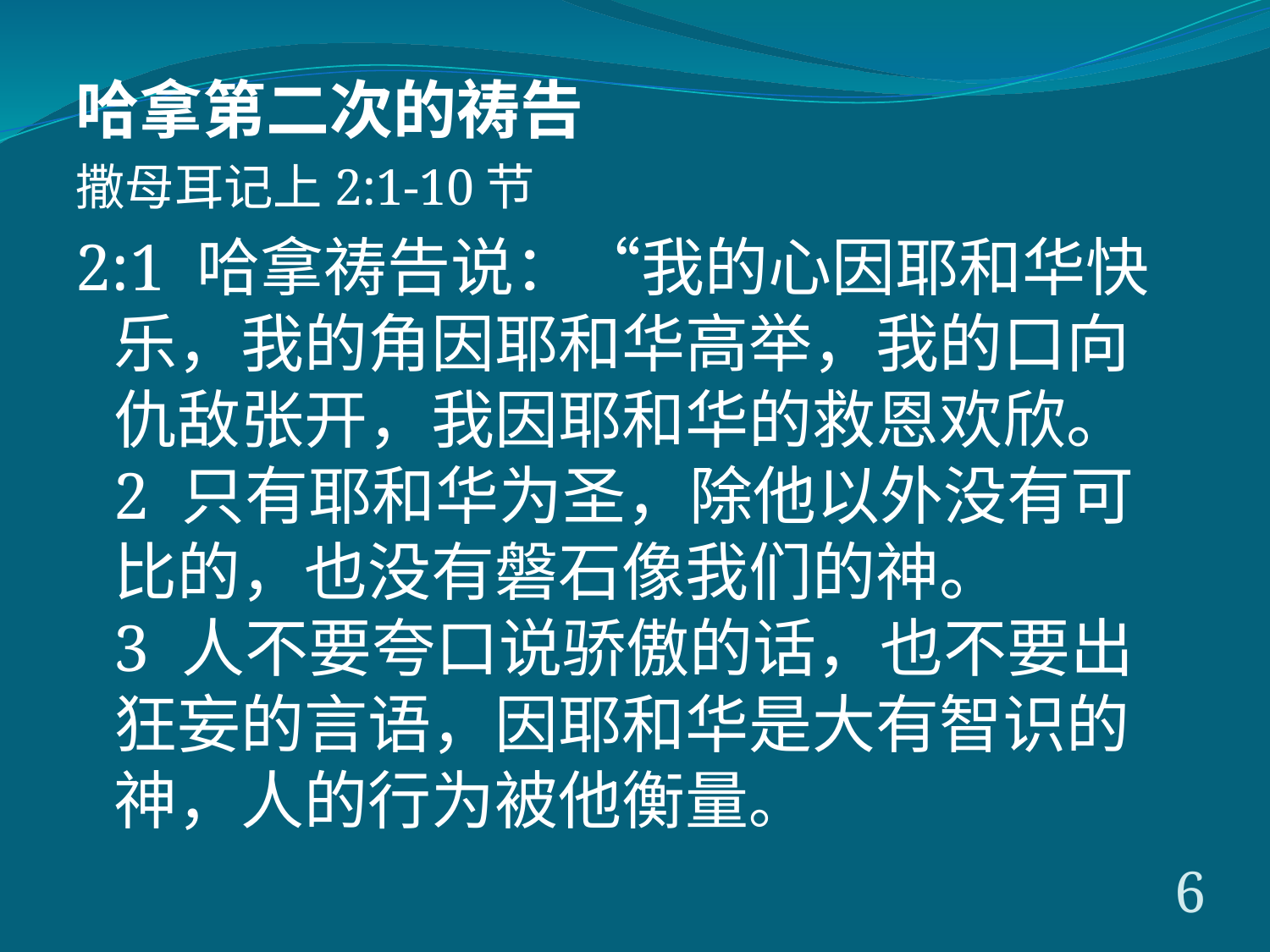

哈拿第二次的祷告
撒母耳记上2:1-10节
2:1 哈拿祷告说：“我的心因耶和华快乐，我的角因耶和华高举，我的口向仇敌张开，我因耶和华的救恩欢欣。
2 只有耶和华为圣，除他以外没有可比的，也没有磐石像我们的神。
3 人不要夸口说骄傲的话，也不要出狂妄的言语，因耶和华是大有智识的神，人的行为被他衡量。

6